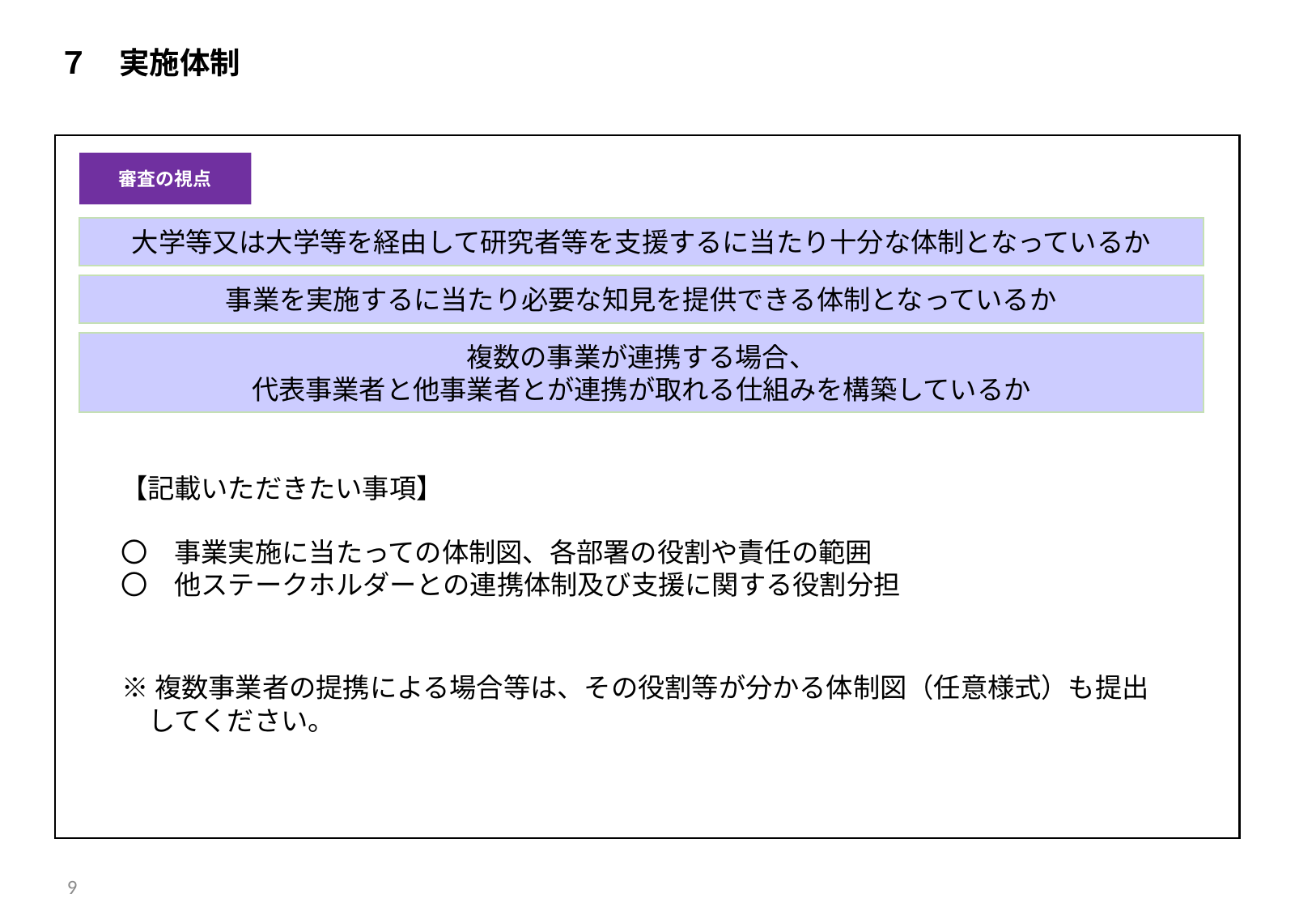

７　実施体制

【記載いただきたい事項】

〇　事業実施に当たっての体制図、各部署の役割や責任の範囲
〇　他ステークホルダーとの連携体制及び支援に関する役割分担

審査の視点
大学等又は大学等を経由して研究者等を支援するに当たり十分な体制となっているか
事業を実施するに当たり必要な知見を提供できる体制となっているか
複数の事業が連携する場合、
代表事業者と他事業者とが連携が取れる仕組みを構築しているか
※複数事業者の提携による場合等は、その役割等が分かる体制図（任意様式）も提出
　してください。
9